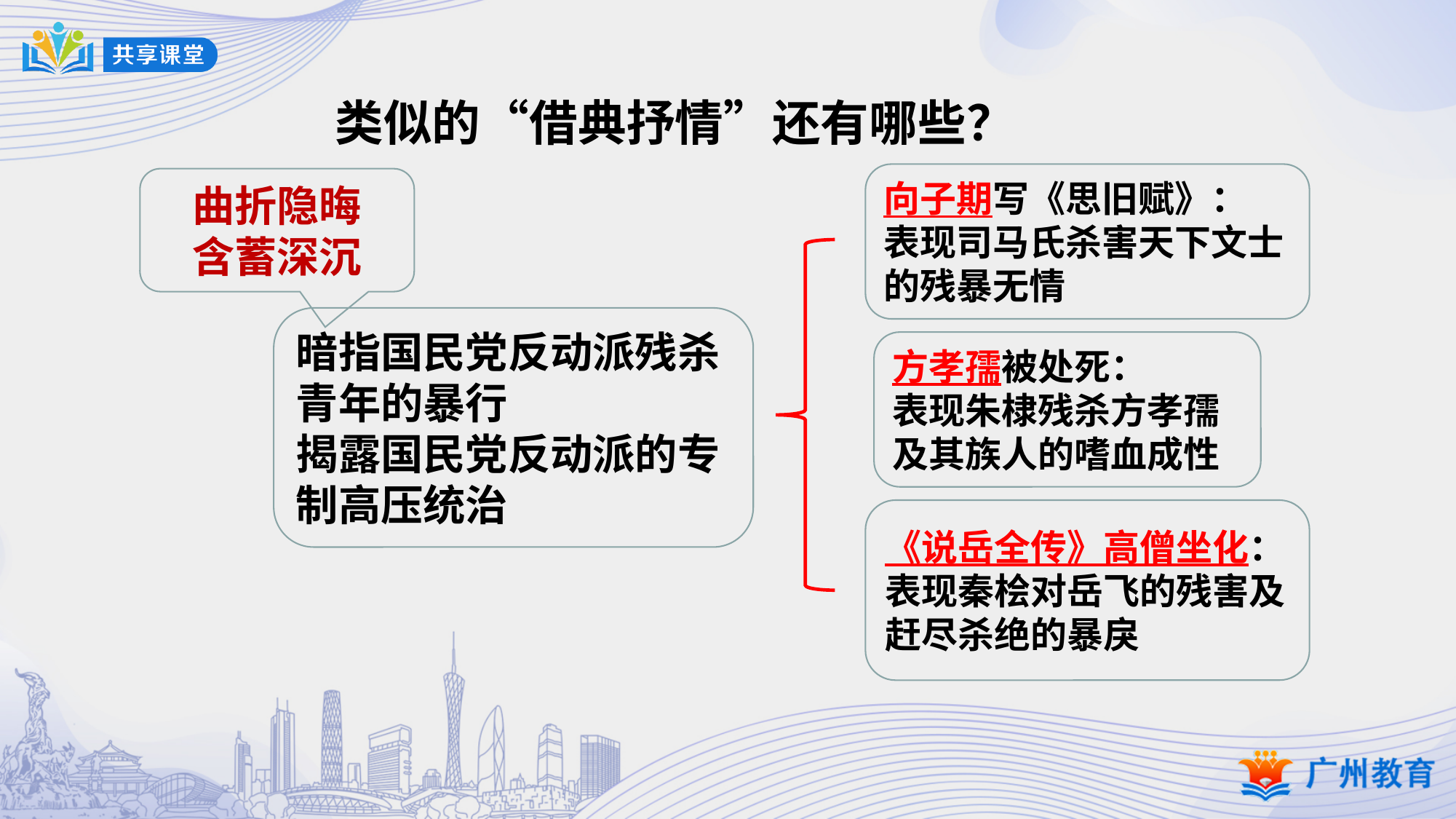

类似的“借典抒情”还有哪些？
向子期写《思旧赋》：
表现司马氏杀害天下文士的残暴无情
曲折隐晦
含蓄深沉

暗指国民党反动派残杀青年的暴行
揭露国民党反动派的专制高压统治
方孝孺被处死：
表现朱棣残杀方孝孺及其族人的嗜血成性
《说岳全传》高僧坐化：表现秦桧对岳飞的残害及赶尽杀绝的暴戾